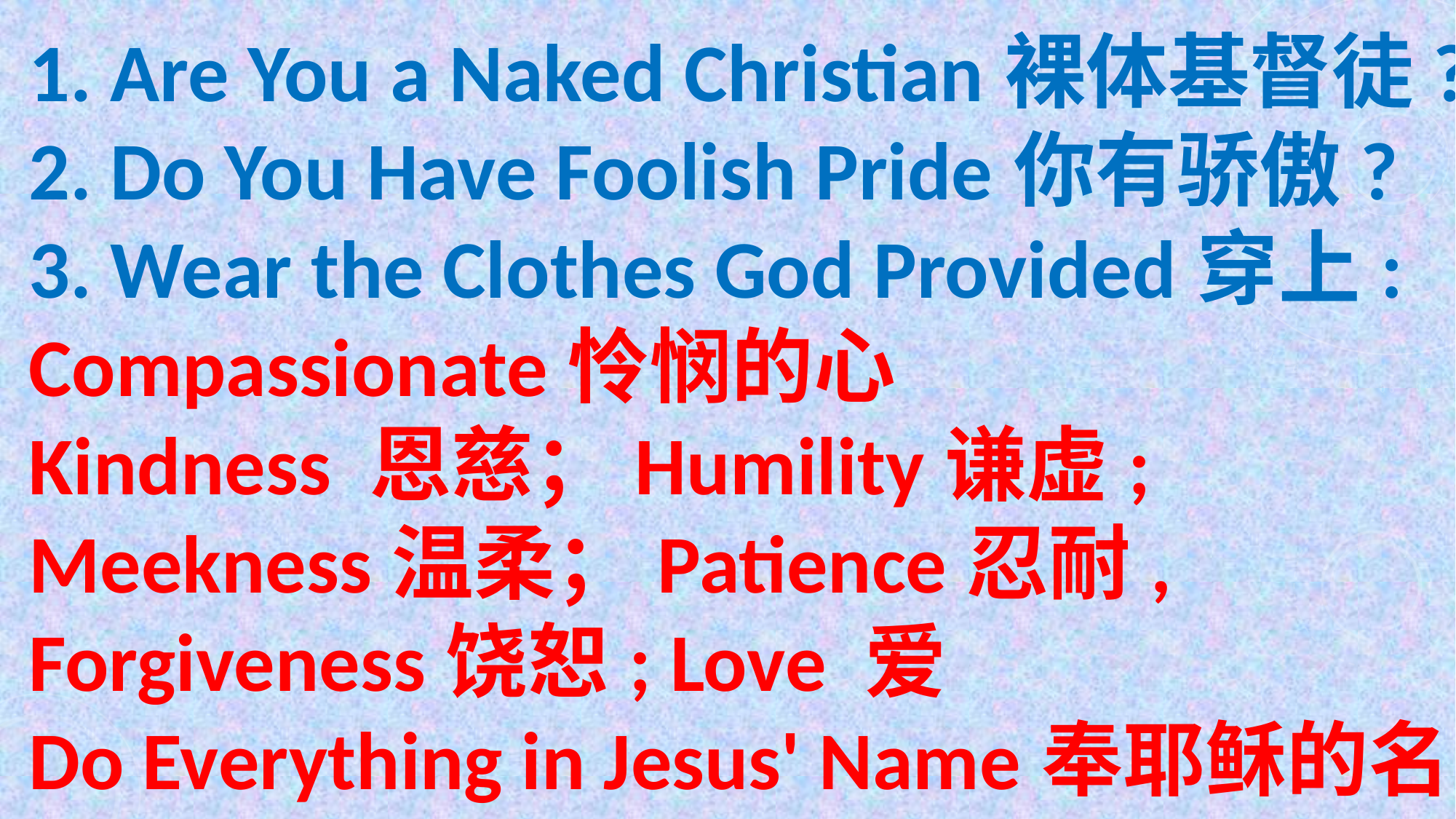

1. Are You a Naked Christian裸体基督徒?
2. Do You Have Foolish Pride你有骄傲?
3. Wear the Clothes God Provided穿上: Compassionate怜悯的心
Kindness 恩慈；Humility谦虚;
Meekness温柔；Patience忍耐, Forgiveness饶恕; Love 爱
Do Everything in Jesus' Name奉耶稣的名